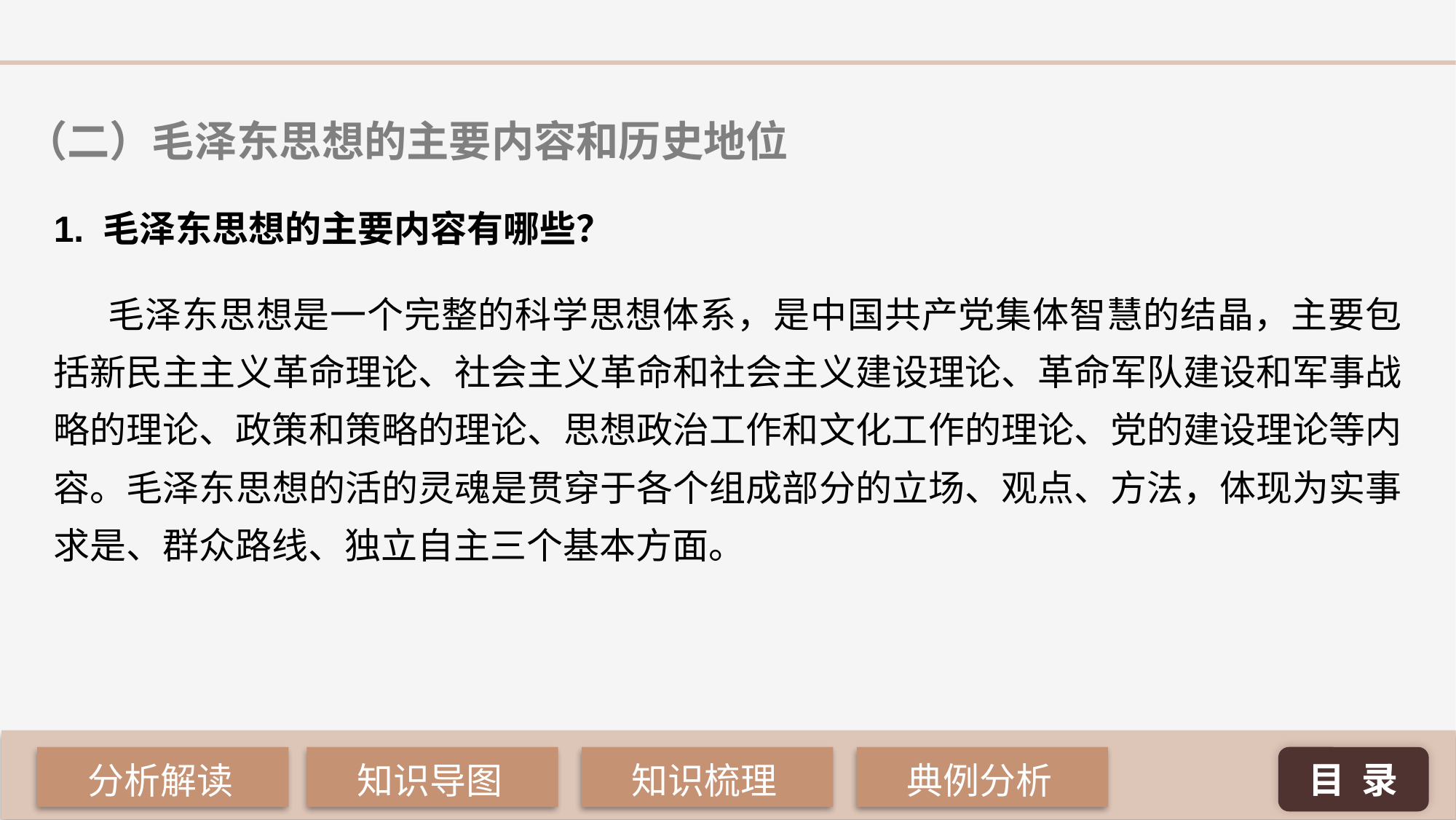

（二）毛泽东思想的主要内容和历史地位
1. 毛泽东思想的主要内容有哪些？
毛泽东思想是一个完整的科学思想体系，是中国共产党集体智慧的结晶，主要包括新民主主义革命理论、社会主义革命和社会主义建设理论、革命军队建设和军事战略的理论、政策和策略的理论、思想政治工作和文化工作的理论、党的建设理论等内容。毛泽东思想的活的灵魂是贯穿于各个组成部分的立场、观点、方法，体现为实事求是、群众路线、独立自主三个基本方面。